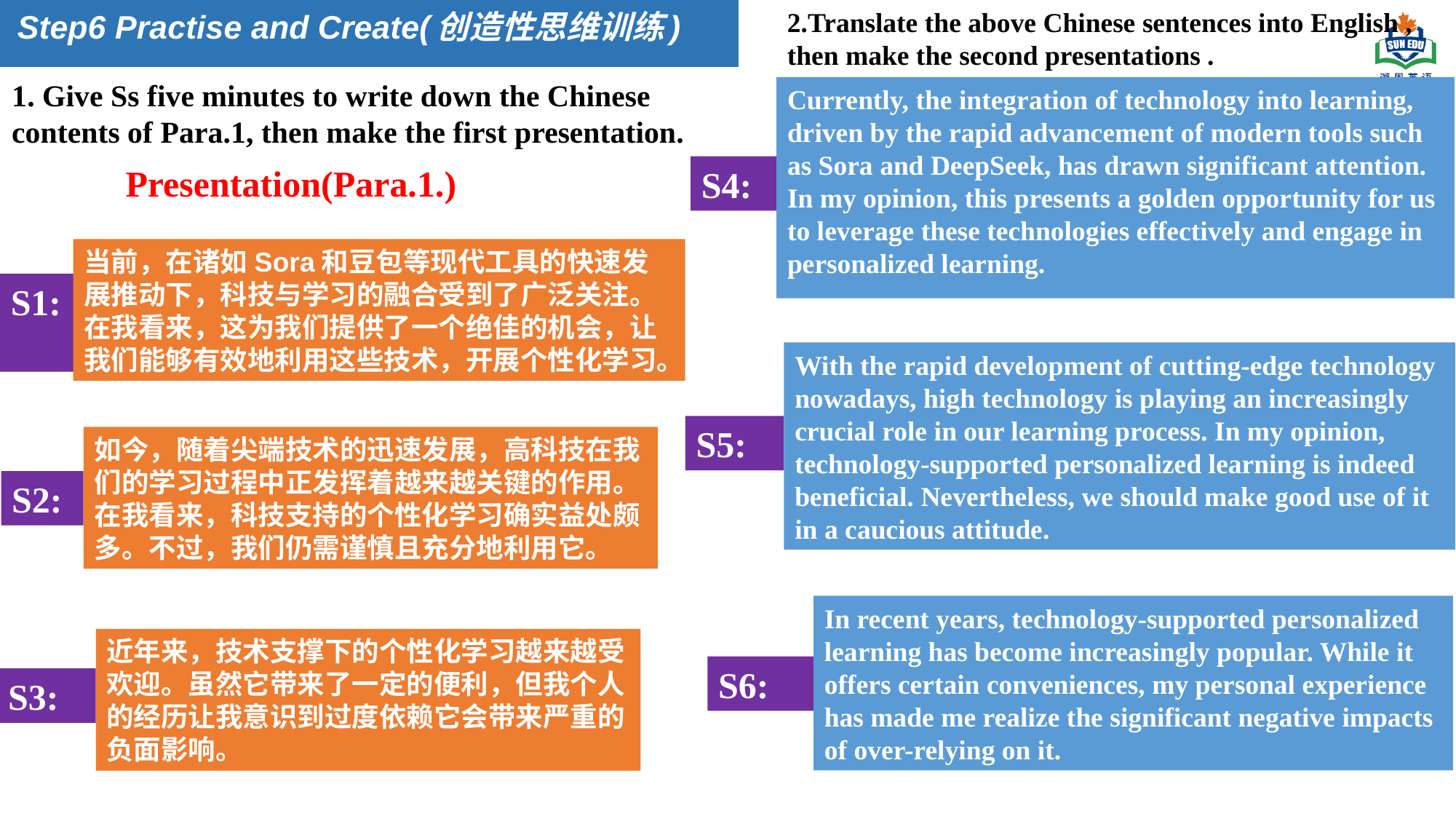

Step6 Practise and Create(创造性思维训练)

2.Translate the above Chinese sentences into English , then make the second presentations .
1. Give Ss five minutes to write down the Chinese
contents of Para.1, then make the first presentation.
Currently, the integration of technology into learning, driven by the rapid advancement of modern tools such as Sora and DeepSeek, has drawn significant attention. In my opinion, this presents a golden opportunity for us to leverage these technologies effectively and engage in personalized learning.
Presentation(Para.1.)
S4:
当前，在诸如Sora和豆包等现代工具的快速发展推动下，科技与学习的融合受到了广泛关注。在我看来，这为我们提供了一个绝佳的机会，让我们能够有效地利用这些技术，开展个性化学习。
S1:
With the rapid development of cutting-edge technology nowadays, high technology is playing an increasingly crucial role in our learning process. In my opinion, technology-supported personalized learning is indeed beneficial. Nevertheless, we should make good use of it in a caucious attitude.
S5:
如今，随着尖端技术的迅速发展，高科技在我们的学习过程中正发挥着越来越关键的作用。在我看来，科技支持的个性化学习确实益处颇多。不过，我们仍需谨慎且充分地利用它。
S2:
In recent years, technology-supported personalized learning has become increasingly popular. While it offers certain conveniences, my personal experience has made me realize the significant negative impacts of over-relying on it.
近年来，技术支撑下的个性化学习越来越受欢迎。虽然它带来了一定的便利，但我个人的经历让我意识到过度依赖它会带来严重的负面影响。
S6:
S3: